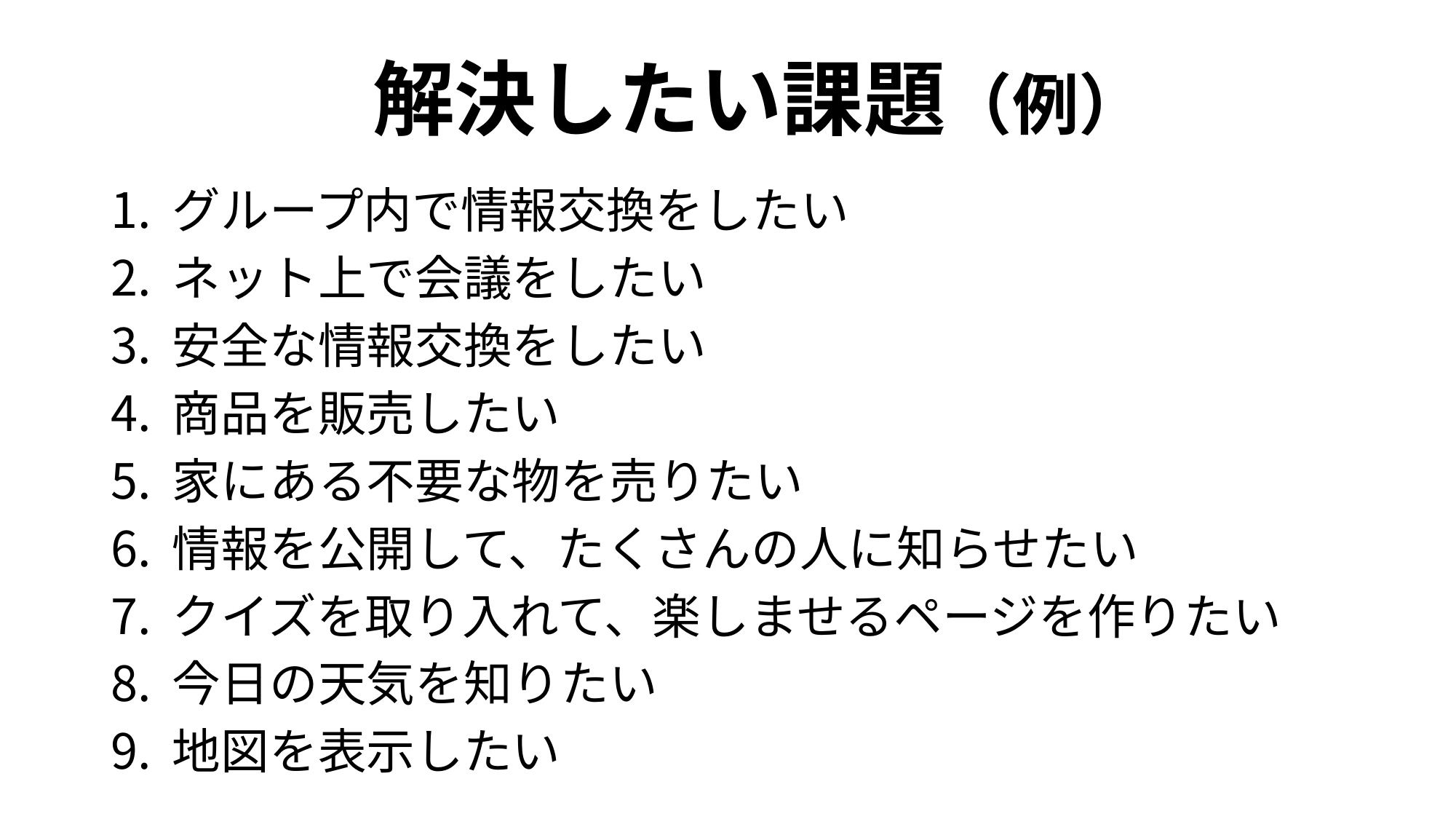

# 解決したい課題（例）
グループ内で情報交換をしたい
ネット上で会議をしたい
安全な情報交換をしたい
商品を販売したい
家にある不要な物を売りたい
情報を公開して、たくさんの人に知らせたい
クイズを取り入れて、楽しませるページを作りたい
今日の天気を知りたい
地図を表示したい